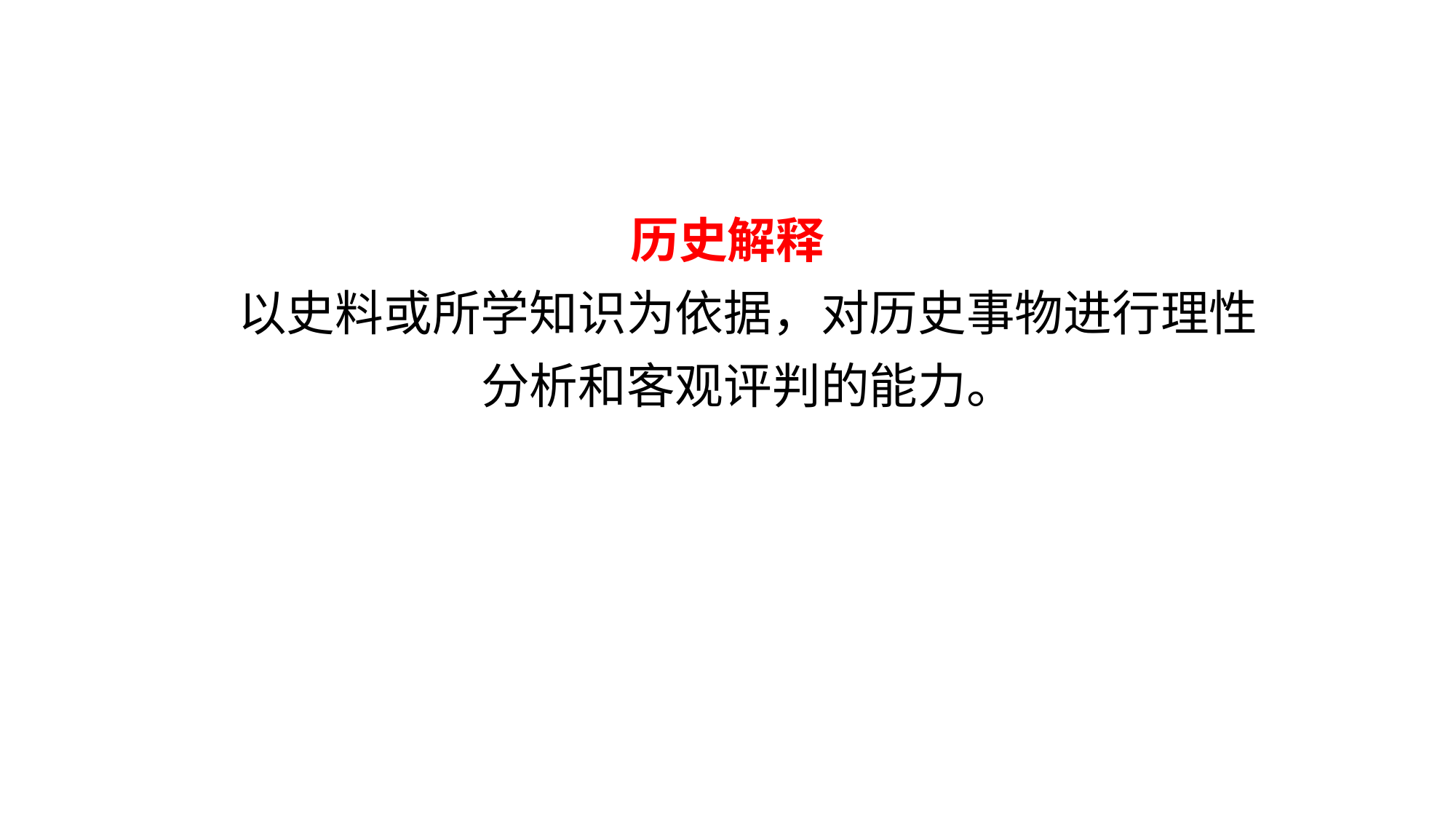

# 历史解释 以史料或所学知识为依据，对历史事物进行理性分析和客观评判的能力。